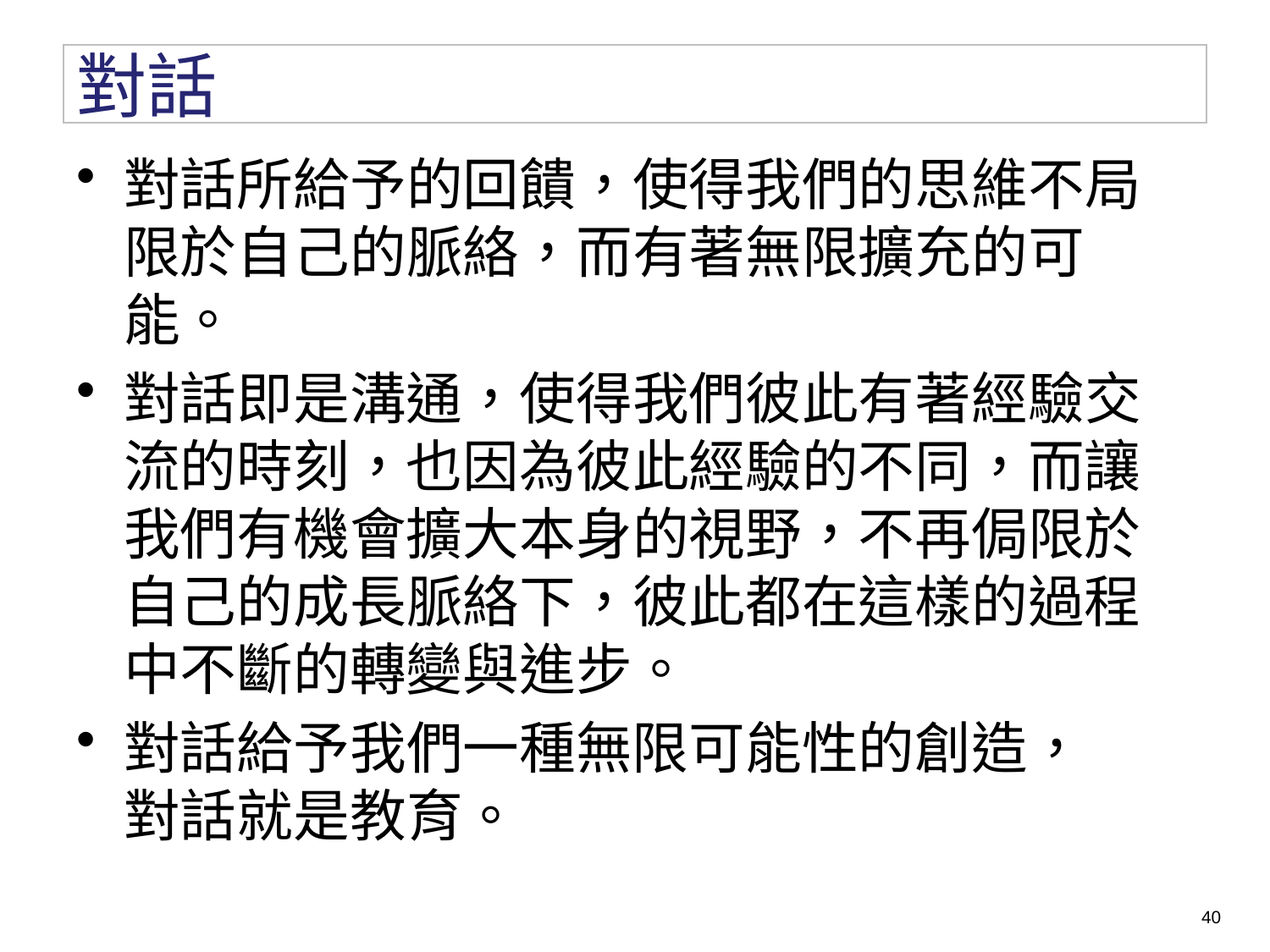

# 對話
對話所給予的回饋，使得我們的思維不局限於自己的脈絡，而有著無限擴充的可能。
對話即是溝通，使得我們彼此有著經驗交流的時刻，也因為彼此經驗的不同，而讓我們有機會擴大本身的視野，不再侷限於自己的成長脈絡下，彼此都在這樣的過程中不斷的轉變與進步。
對話給予我們一種無限可能性的創造，
對話就是教育。
40